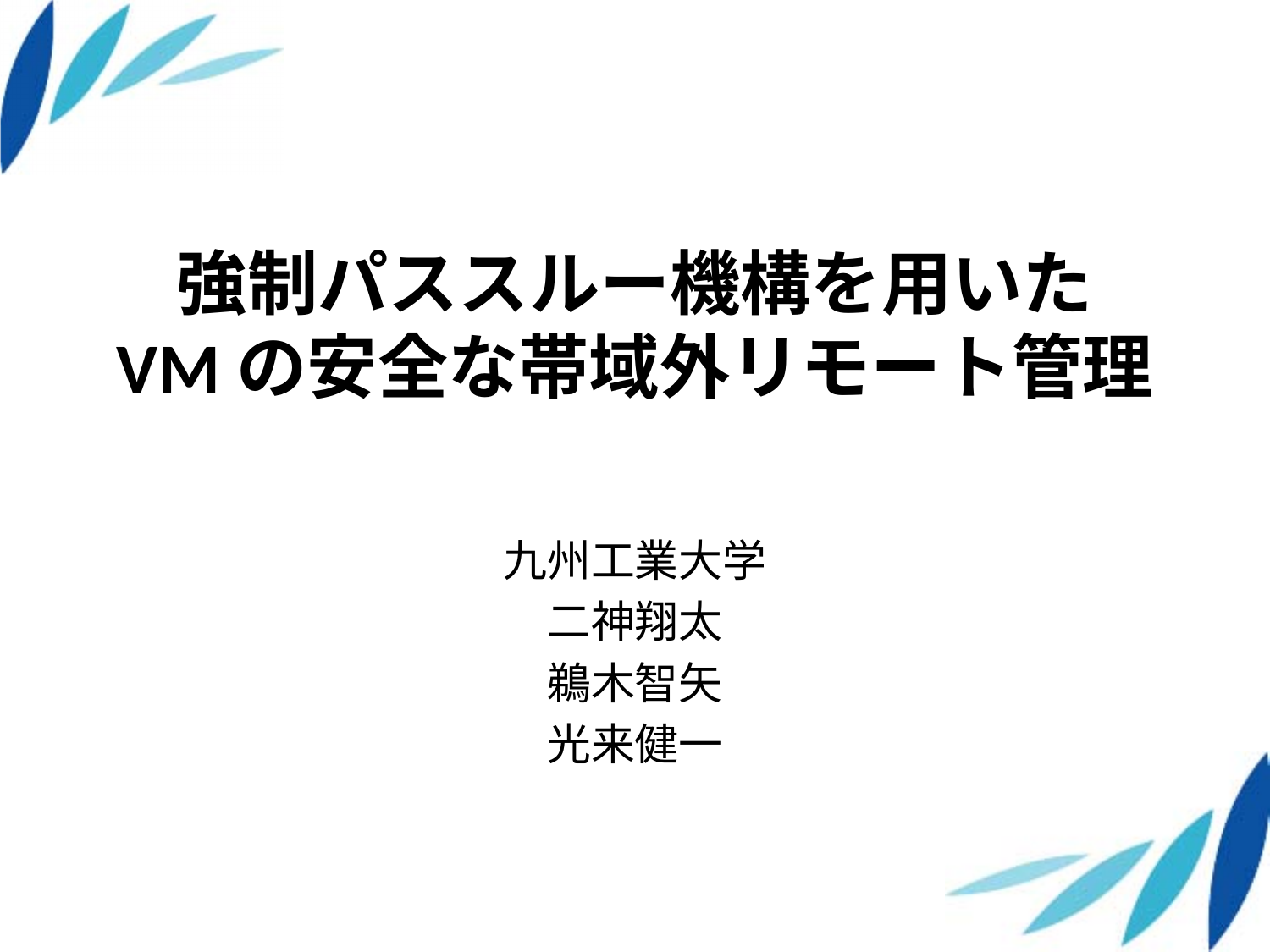

# 強制パススルー機構を用いた VMの安全な帯域外リモート管理
九州工業大学
二神翔太
鵜木智矢
光来健一